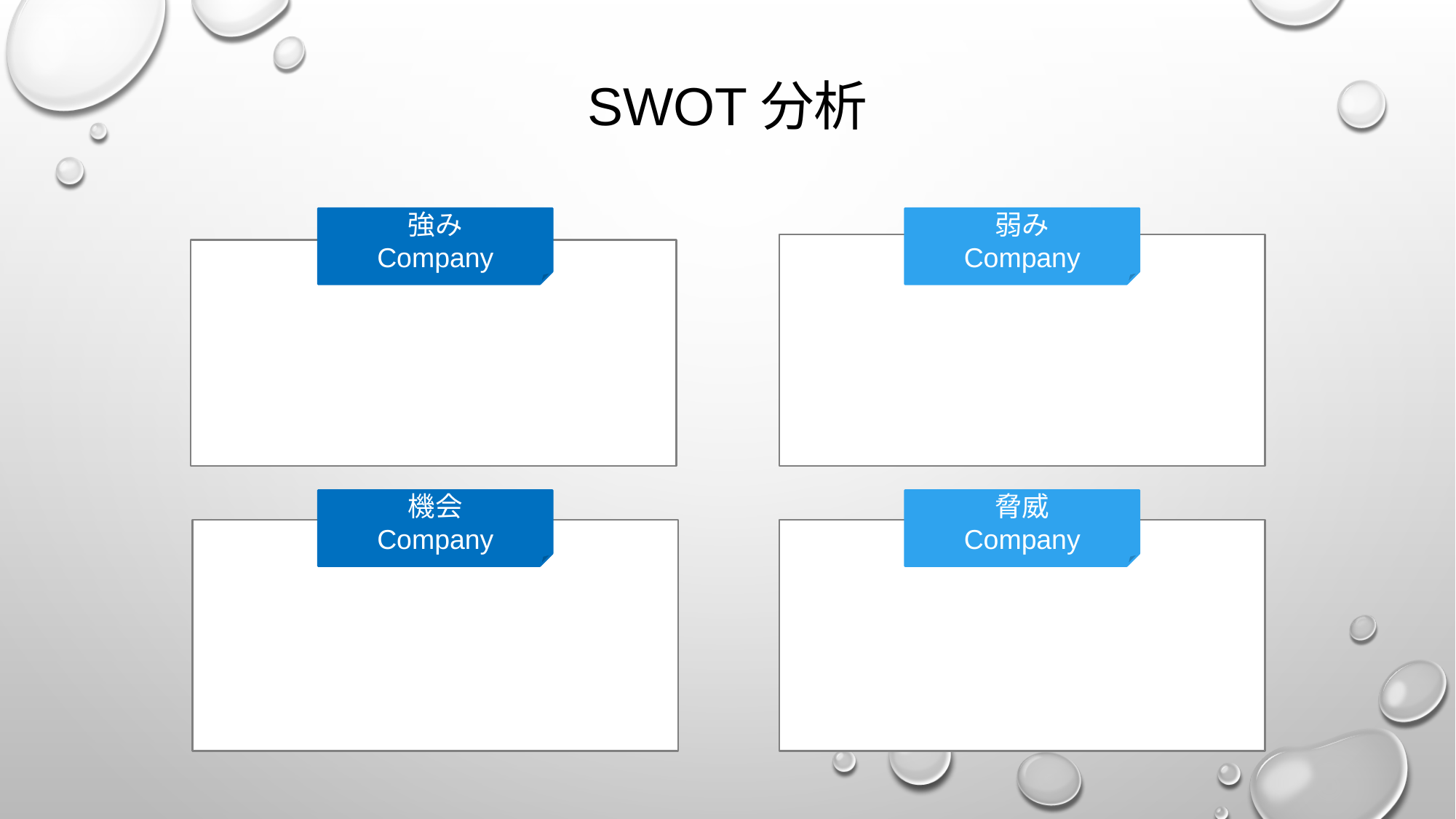

# SWOT分析
弱み
Company
強み
Company

機会
Company
脅威
Company